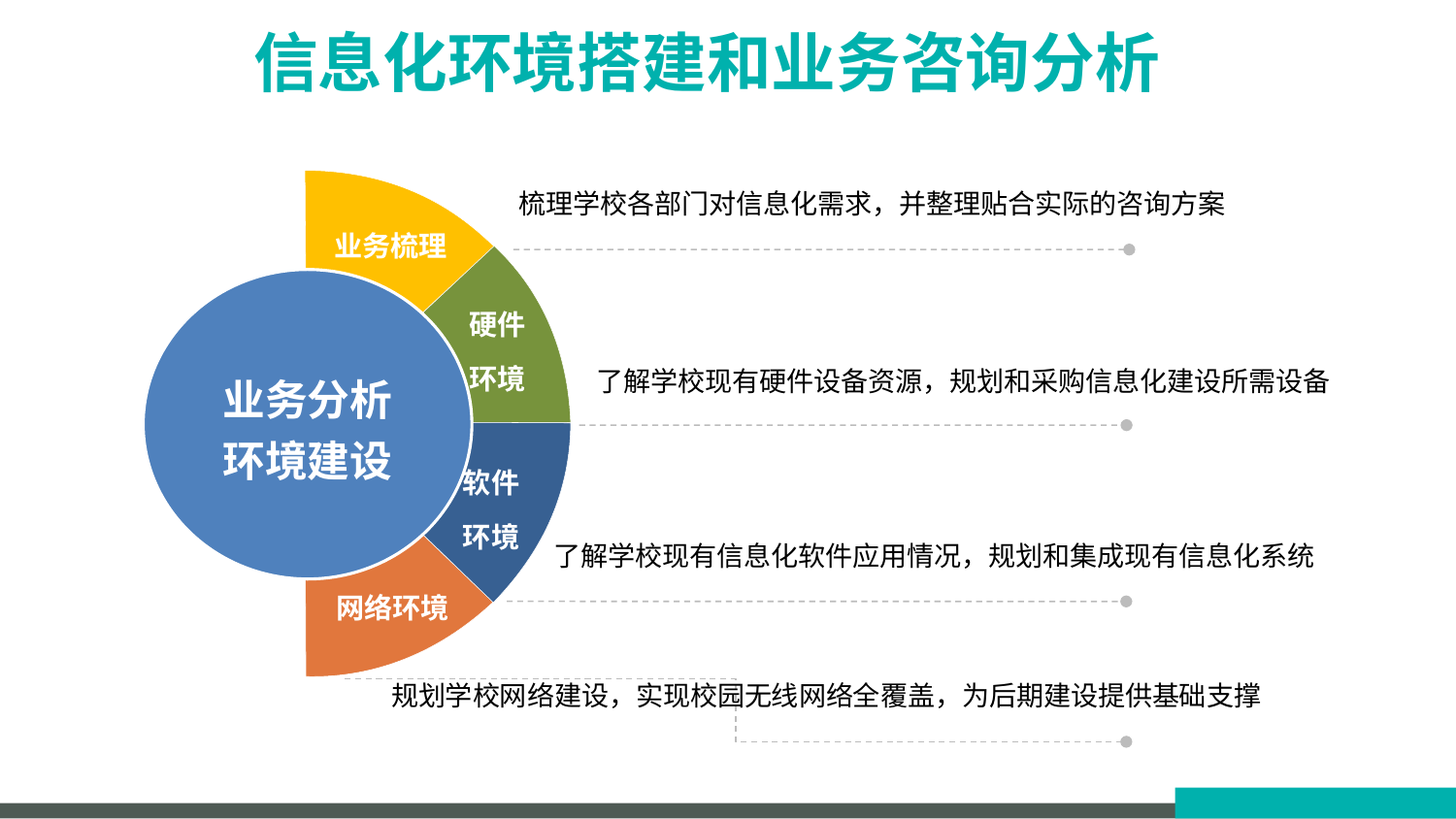

信息化环境搭建和业务咨询分析
梳理学校各部门对信息化需求，并整理贴合实际的咨询方案
业务梳理
硬件
环境

业务分析
环境建设
了解学校现有硬件设备资源，规划和采购信息化建设所需设备
软件
环境

了解学校现有信息化软件应用情况，规划和集成现有信息化系统
网络环境

规划学校网络建设，实现校园无线网络全覆盖，为后期建设提供基础支撑